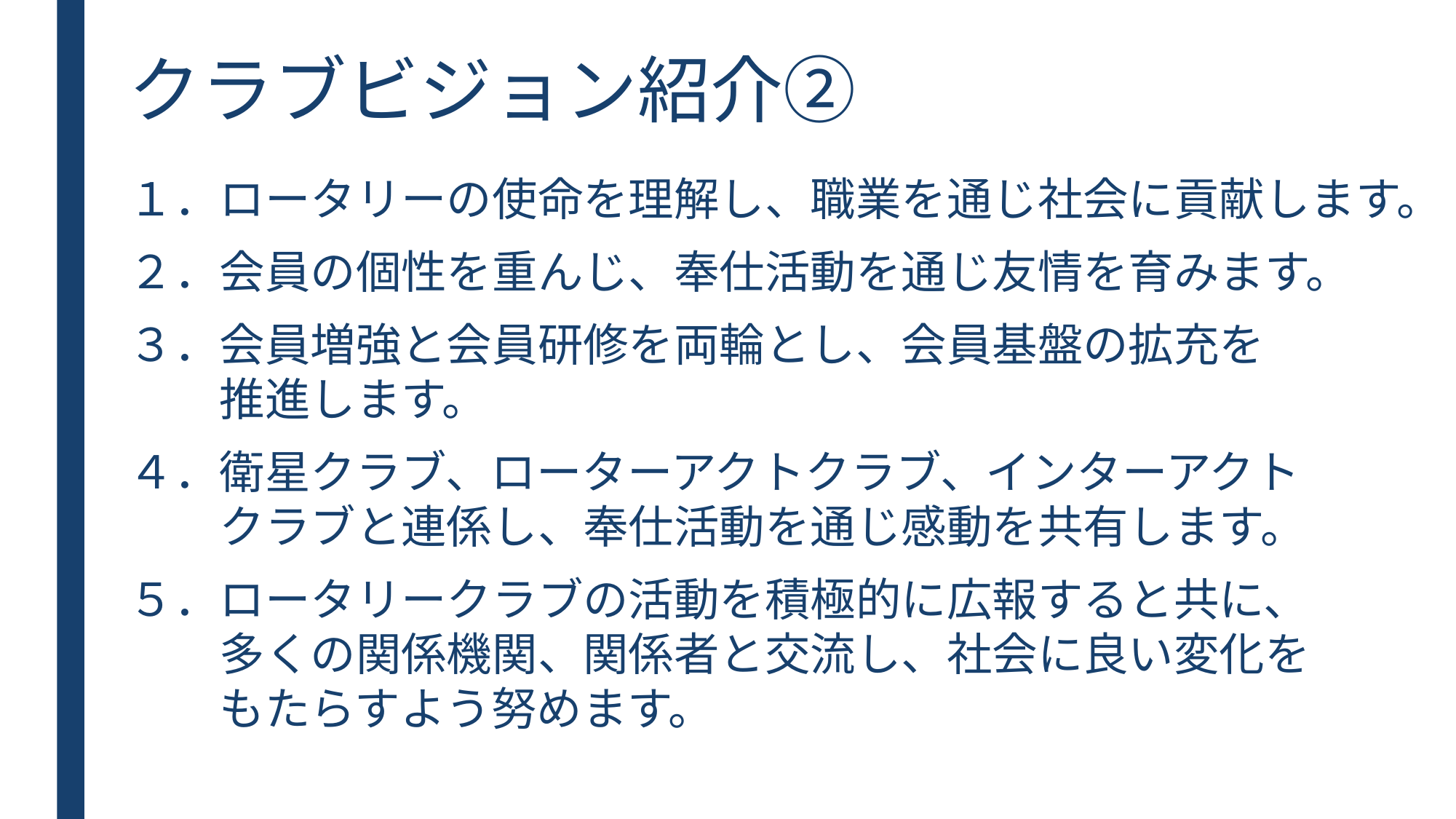

# クラブビジョン紹介②
１．ロータリーの使命を理解し、職業を通じ社会に貢献します。
２．会員の個性を重んじ、奉仕活動を通じ友情を育みます。
３．会員増強と会員研修を両輪とし、会員基盤の拡充を
　　推進します。
４．衛星クラブ、ローターアクトクラブ、インターアクト
　　クラブと連係し、奉仕活動を通じ感動を共有します。
５．ロータリークラブの活動を積極的に広報すると共に、
　　多くの関係機関、関係者と交流し、社会に良い変化を
　　もたらすよう努めます。